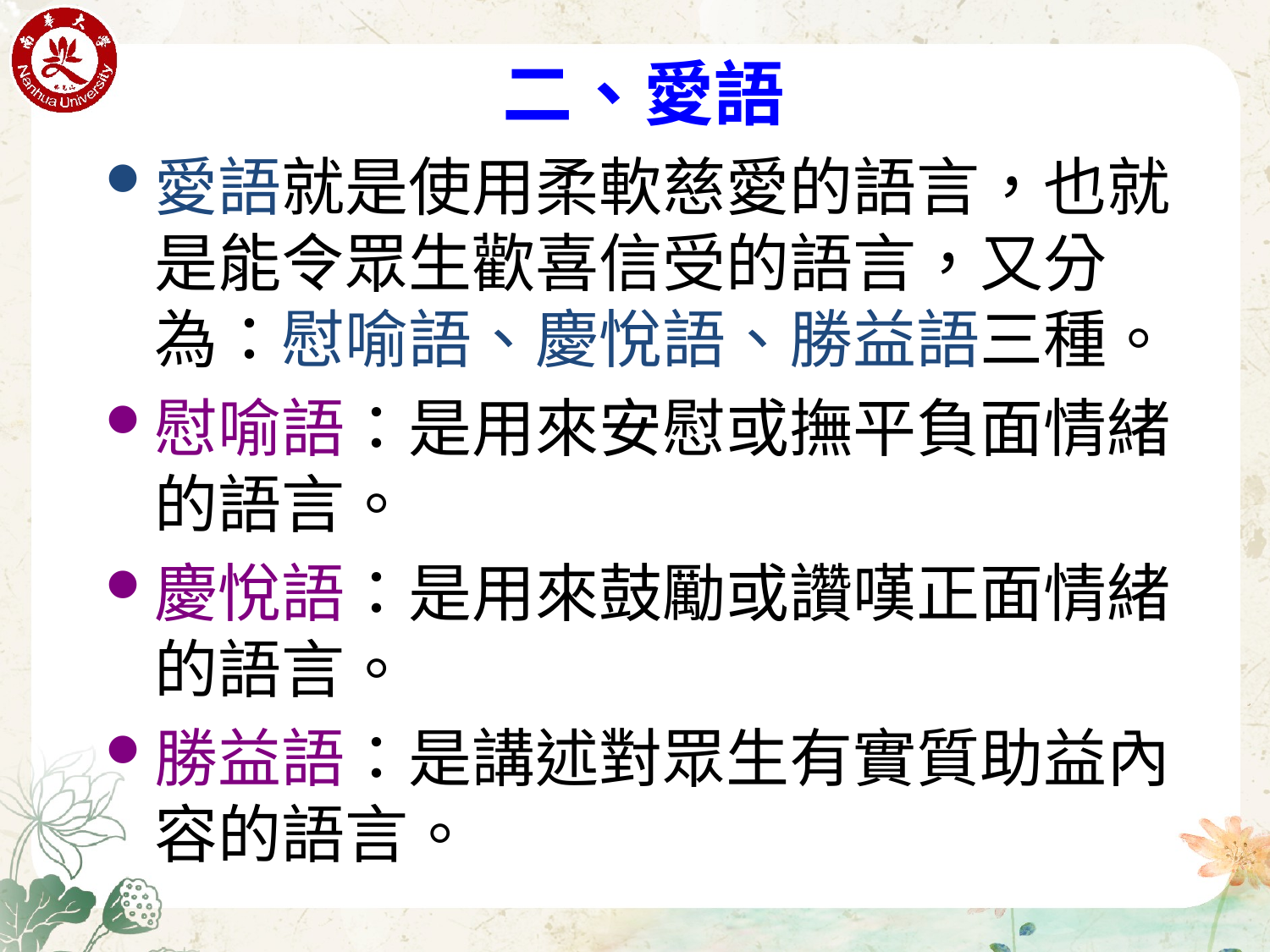

二、愛語
愛語就是使用柔軟慈愛的語言，也就是能令眾生歡喜信受的語言，又分為：慰喻語、慶悅語、勝益語三種。
慰喻語：是用來安慰或撫平負面情緒的語言。
慶悅語：是用來鼓勵或讚嘆正面情緒的語言。
勝益語：是講述對眾生有實質助益內容的語言。